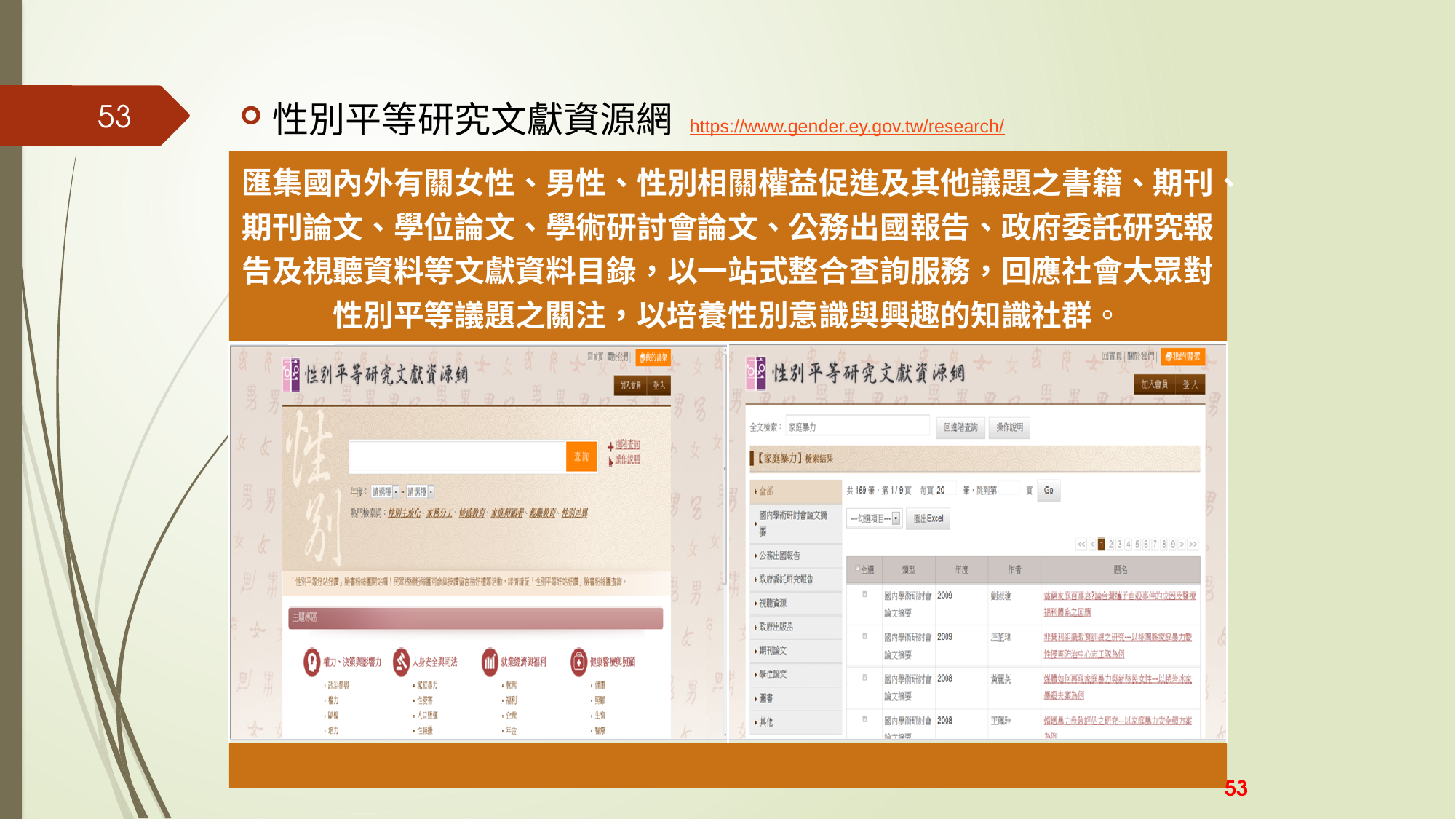

性別平等研究文獻資源網 https://www.gender.ey.gov.tw/research/

53
匯集國內外有關女性、男性、性別相關權益促進及其他議題之書籍、期刊、期刊論文、學位論文、學術研討會論文、公務出國報告、政府委託研究報告及視聽資料等文獻資料目錄，以一站式整合查詢服務，回應社會大眾對性別平等議題之關注，以培養性別意識與興趣的知識社群。
53